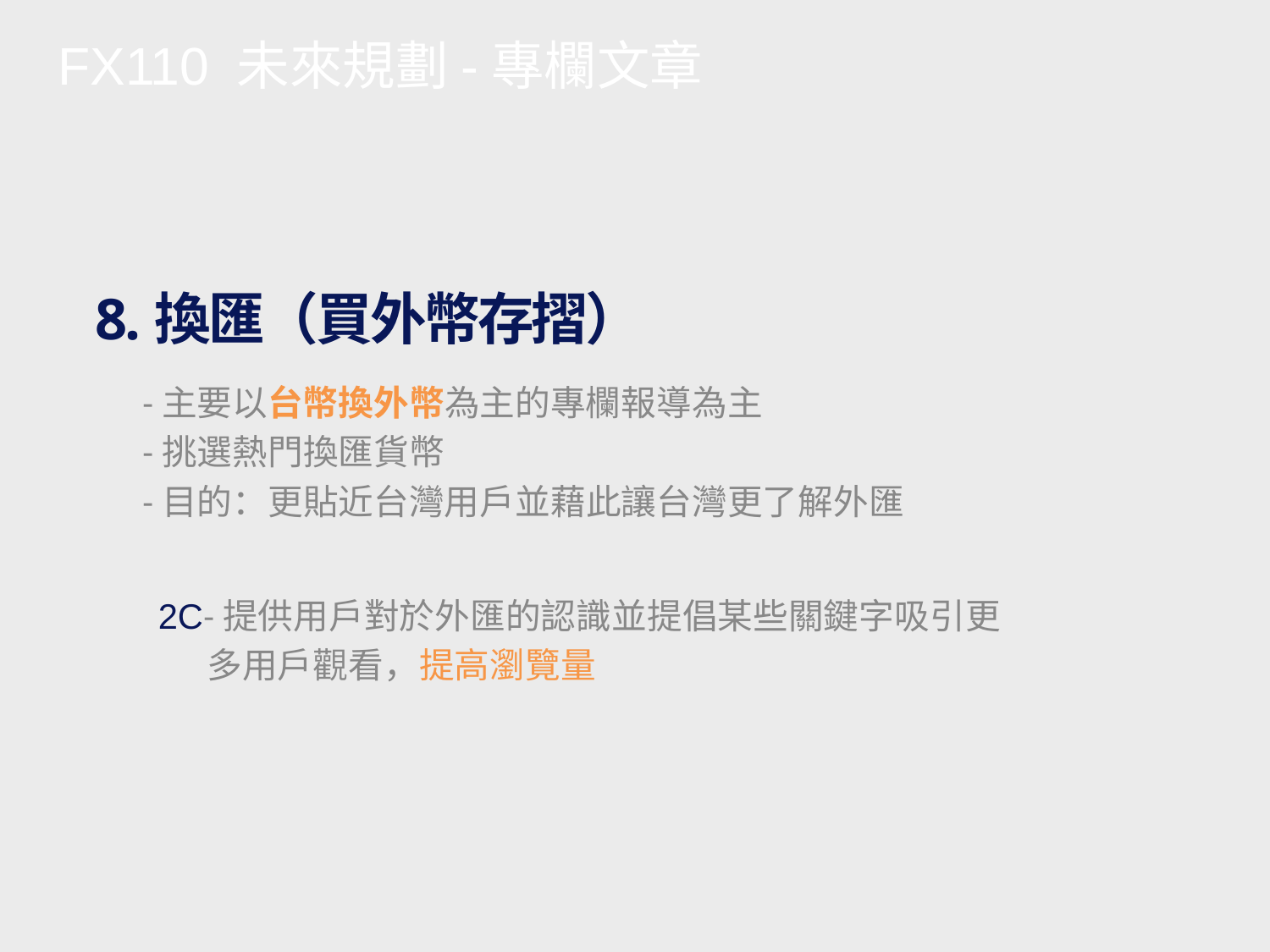

FX110 未來規劃-專欄文章
8.換匯（買外幣存摺）
-主要以台幣換外幣為主的專欄報導為主
-挑選熱門換匯貨幣
-目的：更貼近台灣用戶並藉此讓台灣更了解外匯
2C-提供用戶對於外匯的認識並提倡某些關鍵字吸引更
     多用戶觀看，提高瀏覽量